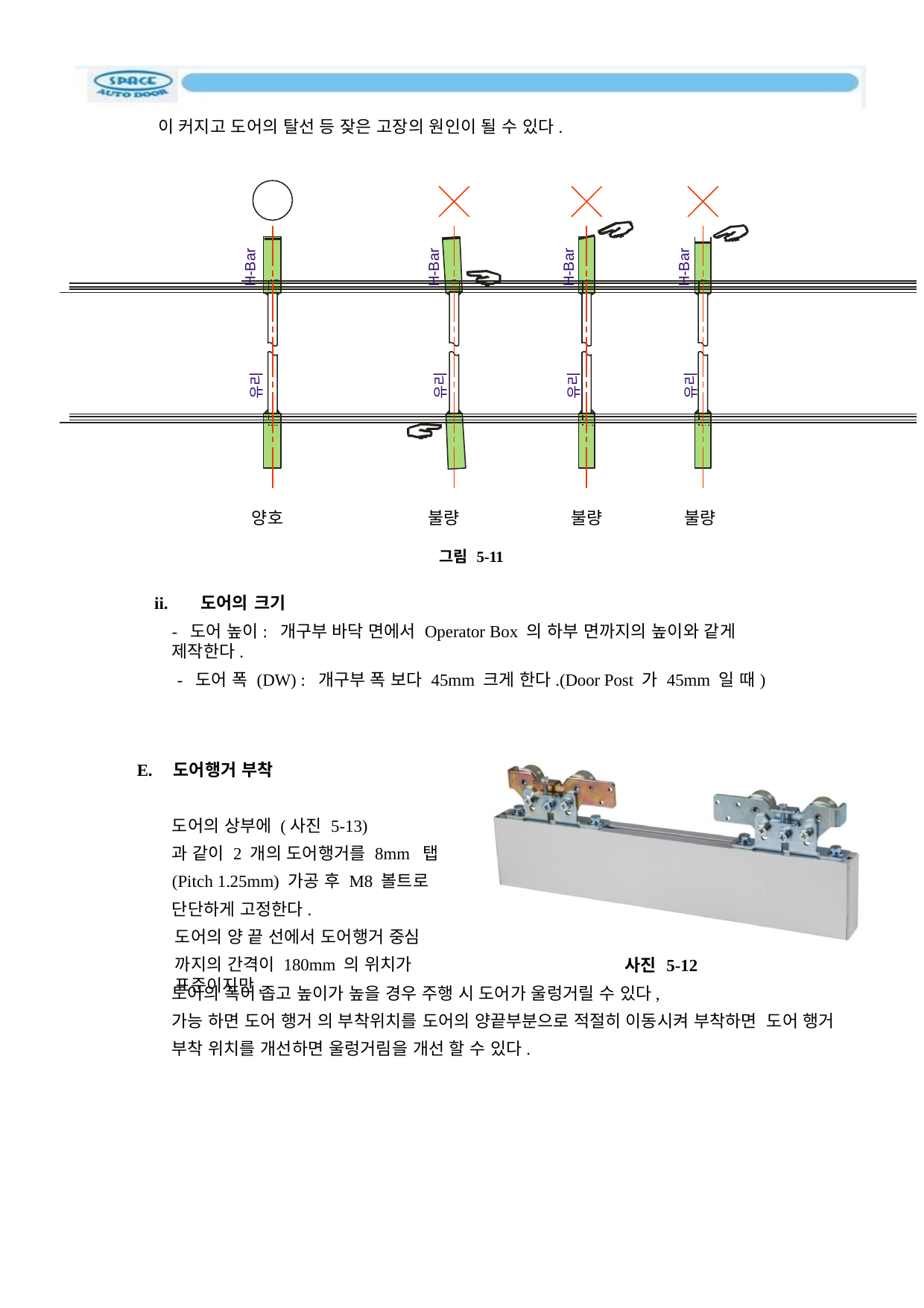

이 커지고 도어의 탈선 등 잦은 고장의 원인이 될 수 있다.

H-Bar
H-Bar
H-Bar
H-Bar

유리
유리
유리
유리

양호
불량
불량
불량
그림 5-11

ii.	도어의 크기
-  도어 높이:  개구부 바닥 면에서 Operator Box 의 하부 면까지의 높이와 같게 제작한다.
-  도어 폭 (DW) :  개구부 폭 보다 45mm 크게 한다.(Door Post 가 45mm 일 때)

E.    도어행거 부착
도어의 상부에 (사진 5-13)
과 같이 2 개의 도어행거를 8mm  탭(Pitch 1.25mm) 가공 후 M8 볼트로  단단하게 고정한다.
도어의 양 끝 선에서 도어행거 중심
까지의 간격이 180mm 의 위치가 표준이지만,
사진 5-12
도어의 폭이 좁고 높이가 높을 경우 주행 시 도어가 울렁거릴 수 있다,
가능 하면 도어 행거 의 부착위치를 도어의 양끝부분으로 적절히 이동시켜 부착하면  도어 행거 부착 위치를 개선하면 울렁거림을 개선 할 수 있다.